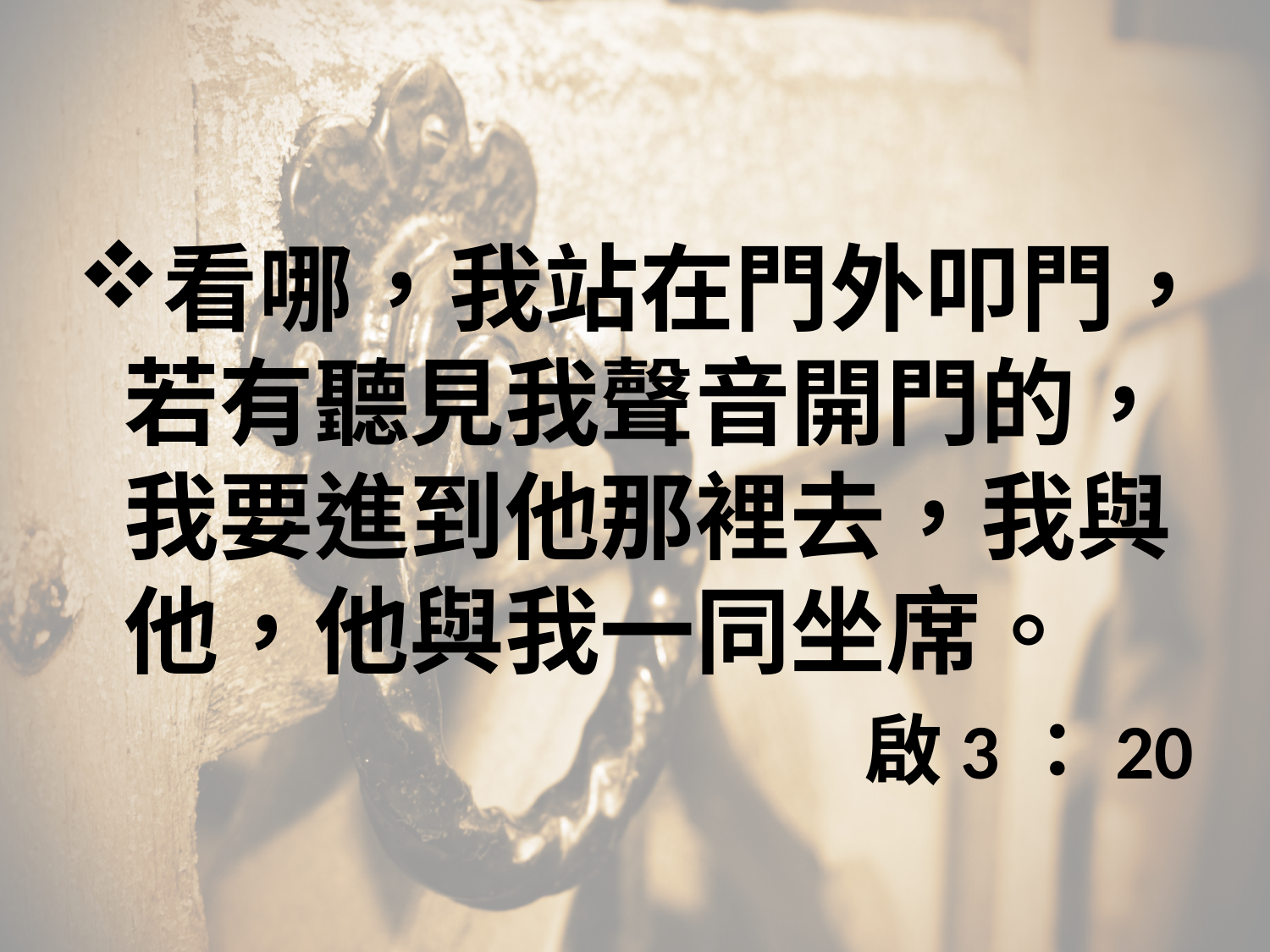

#
看哪，我站在門外叩門，若有聽見我聲音開門的，我要進到他那裡去，我與他，他與我一同坐席。
啟3：20